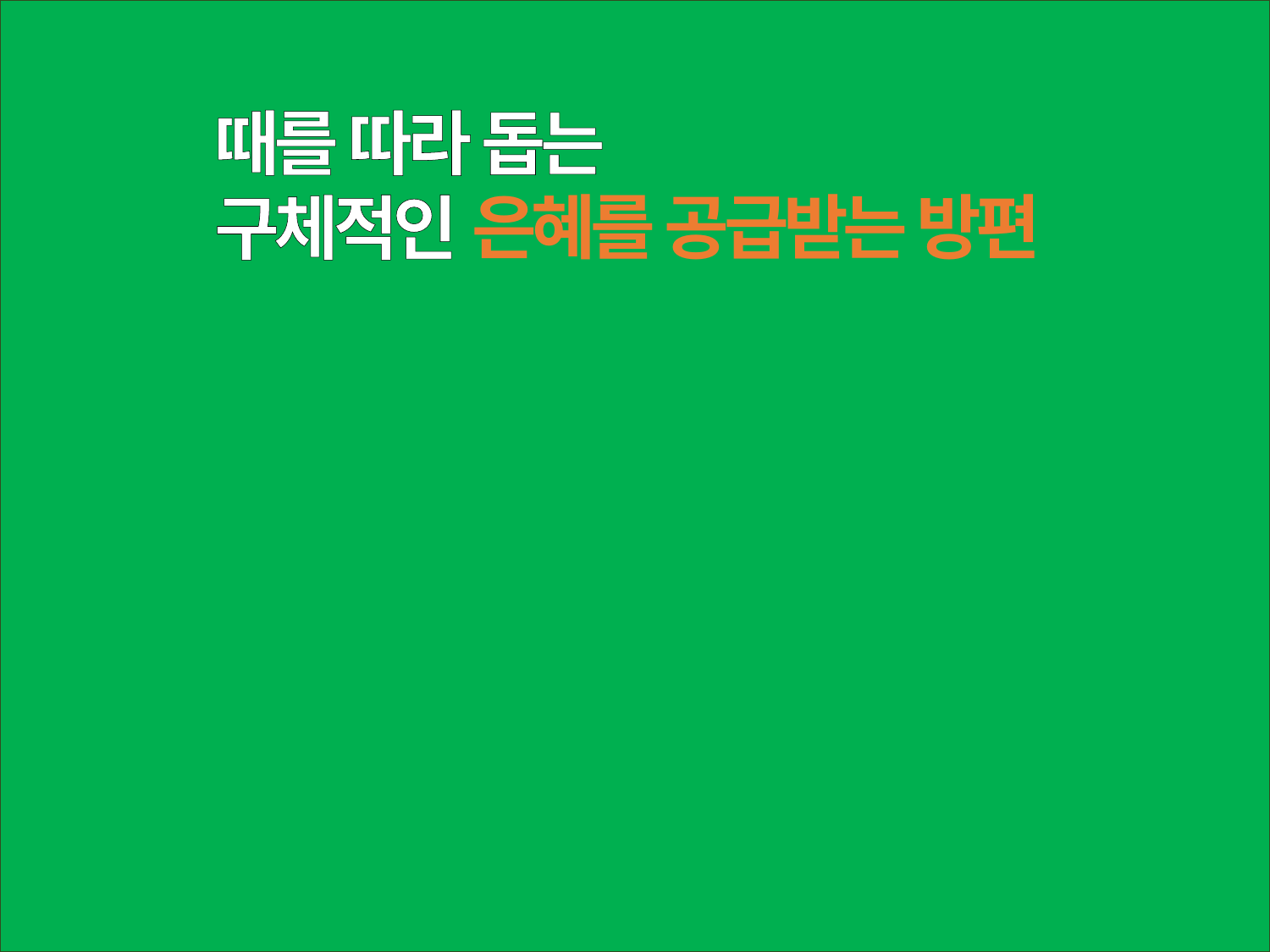

때를 따라 돕는
구체적인 은혜를 공급받는 방편